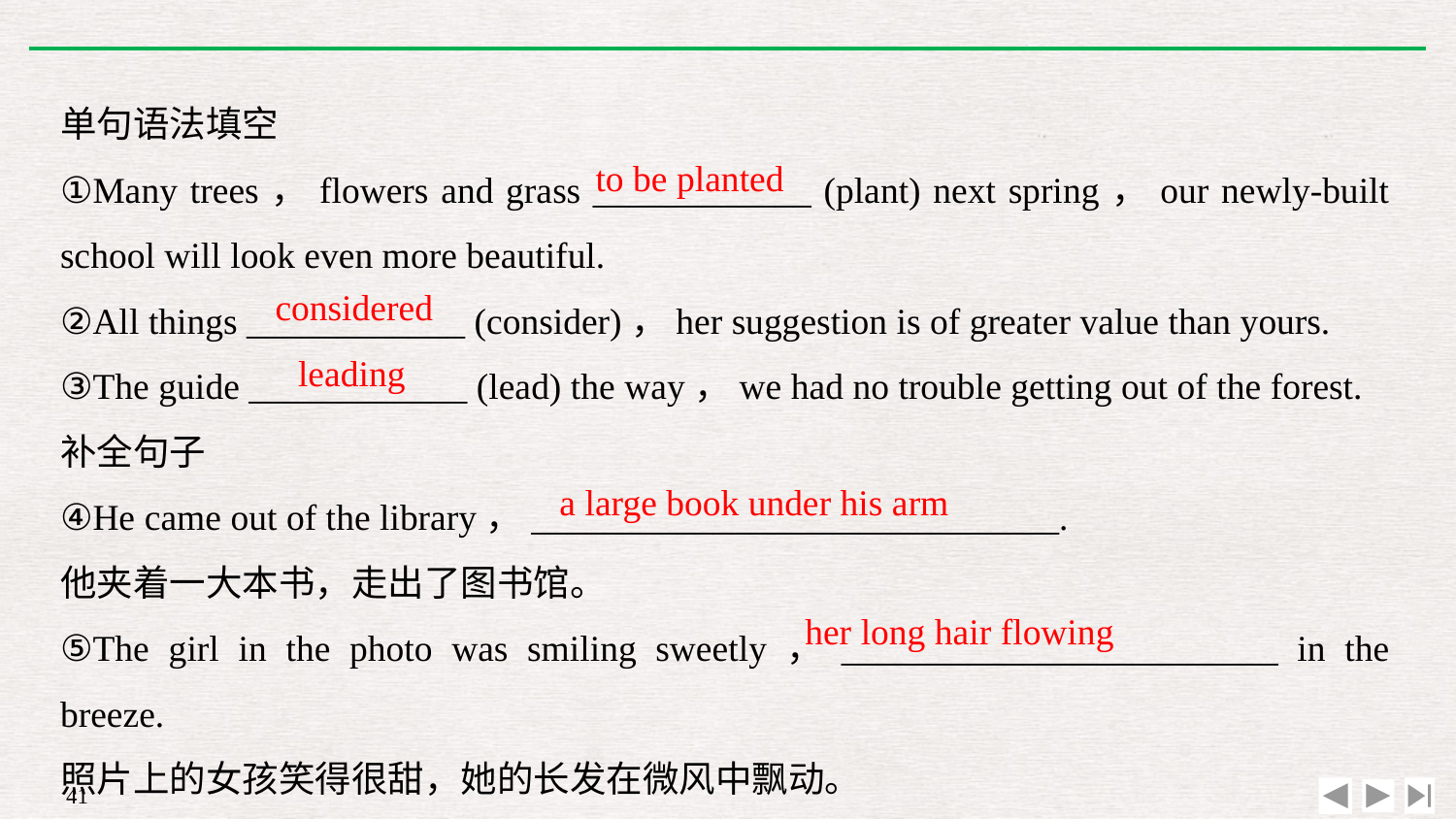

单句语法填空
①Many trees，flowers and grass ____________ (plant) next spring，our newly-built school will look even more beautiful.
②All things ____________ (consider)，her suggestion is of greater value than yours.
③The guide ____________ (lead) the way，we had no trouble getting out of the forest.
补全句子
④He came out of the library，_____________________________.
他夹着一大本书，走出了图书馆。
⑤The girl in the photo was smiling sweetly，________________________ in the breeze.
照片上的女孩笑得很甜，她的长发在微风中飘动。
to be planted
considered
leading
a large book under his arm
her long hair flowing